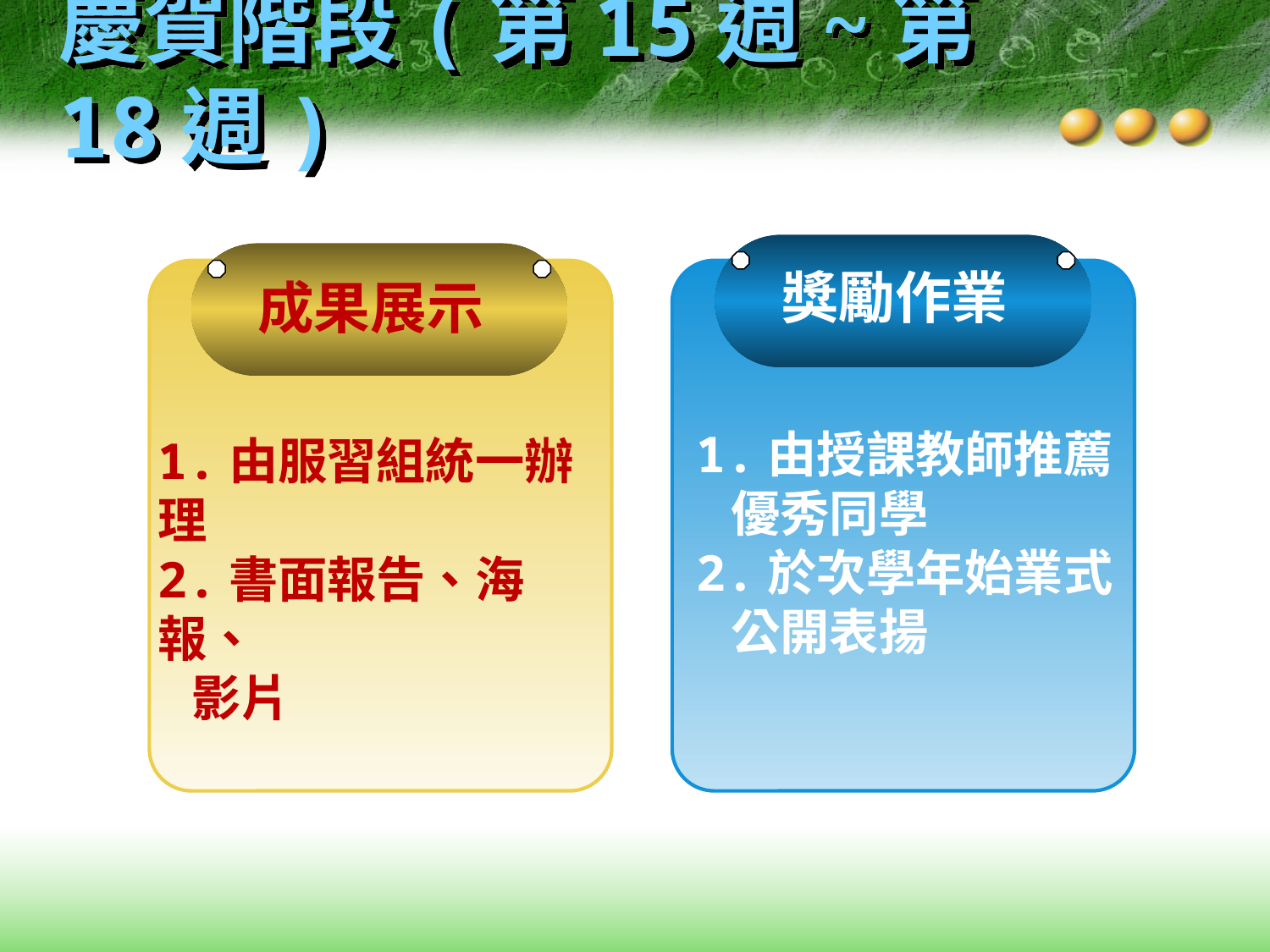

# 慶賀階段(第15週~第18週)

獎勵作業

1.由授課教師推薦
  優秀同學
2.於次學年始業式
  公開表揚

成果展示
1.由服習組統一辦理
2.書面報告、海報、
  影片